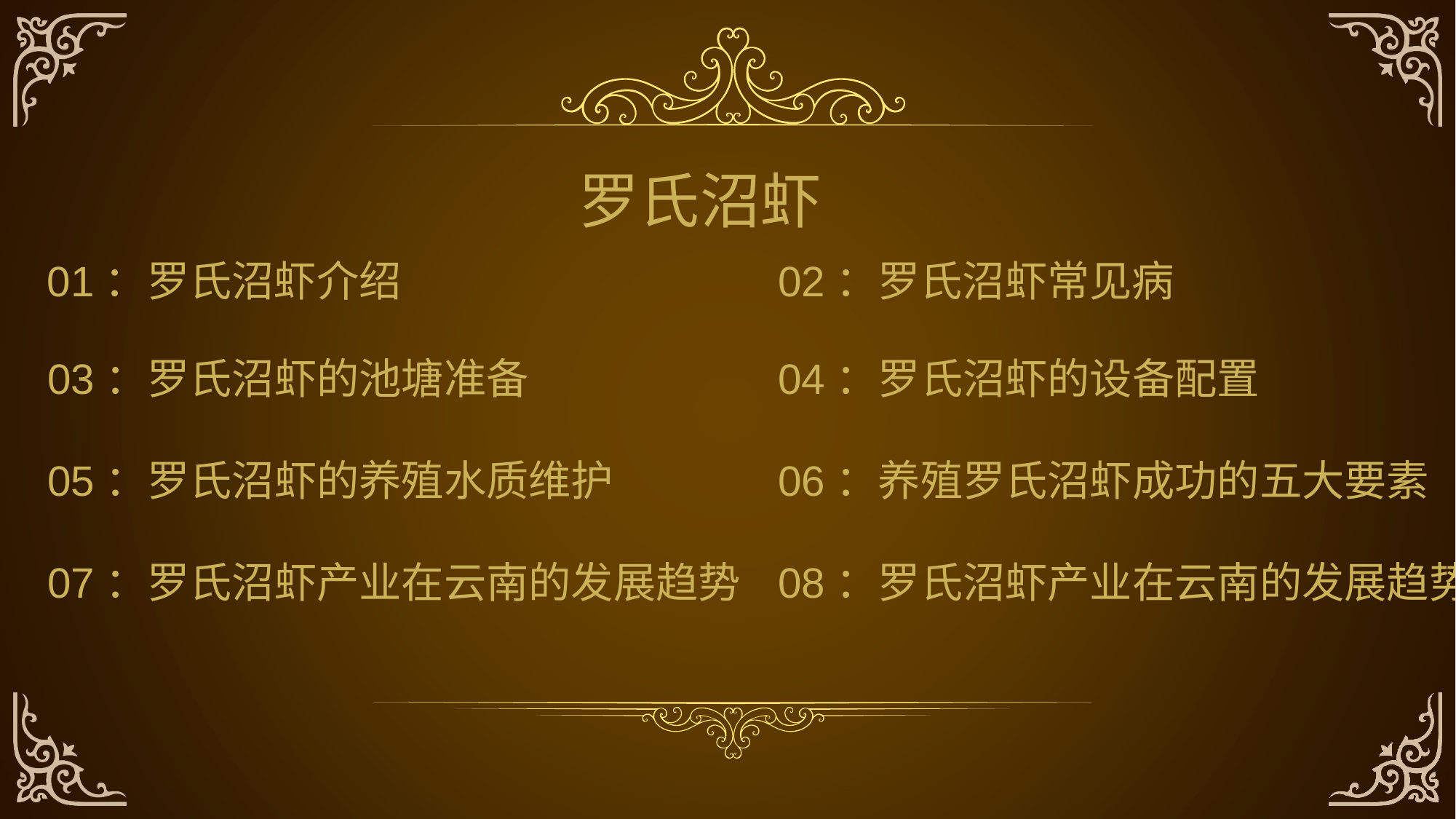

罗氏沼虾
01：罗氏沼虾介绍
02：罗氏沼虾常见病
03：罗氏沼虾的池塘准备

05：罗氏沼虾的养殖水质维护

07：罗氏沼虾产业在云南的发展趋势
04：罗氏沼虾的设备配置

06：养殖罗氏沼虾成功的五大要素

08：罗氏沼虾产业在云南的发展趋势